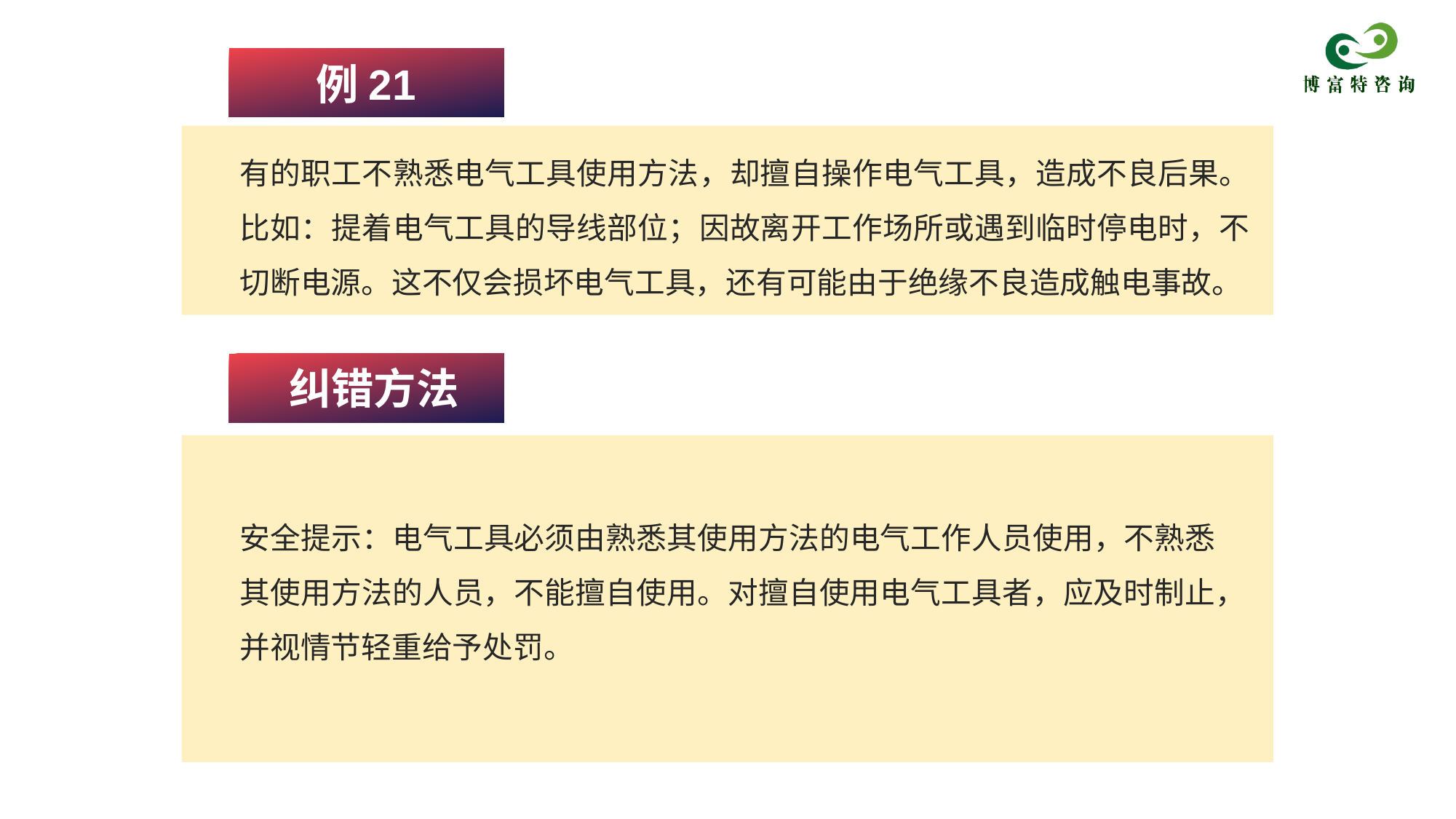

例21

有的职工不熟悉电气工具使用方法，却擅自操作电气工具，造成不良后果。比如：提着电气工具的导线部位；因故离开工作场所或遇到临时停电时，不切断电源。这不仅会损坏电气工具，还有可能由于绝缘不良造成触电事故。

纠错方法

安全提示：电气工具必须由熟悉其使用方法的电气工作人员使用，不熟悉其使用方法的人员，不能擅自使用。对擅自使用电气工具者，应及时制止，并视情节轻重给予处罚。